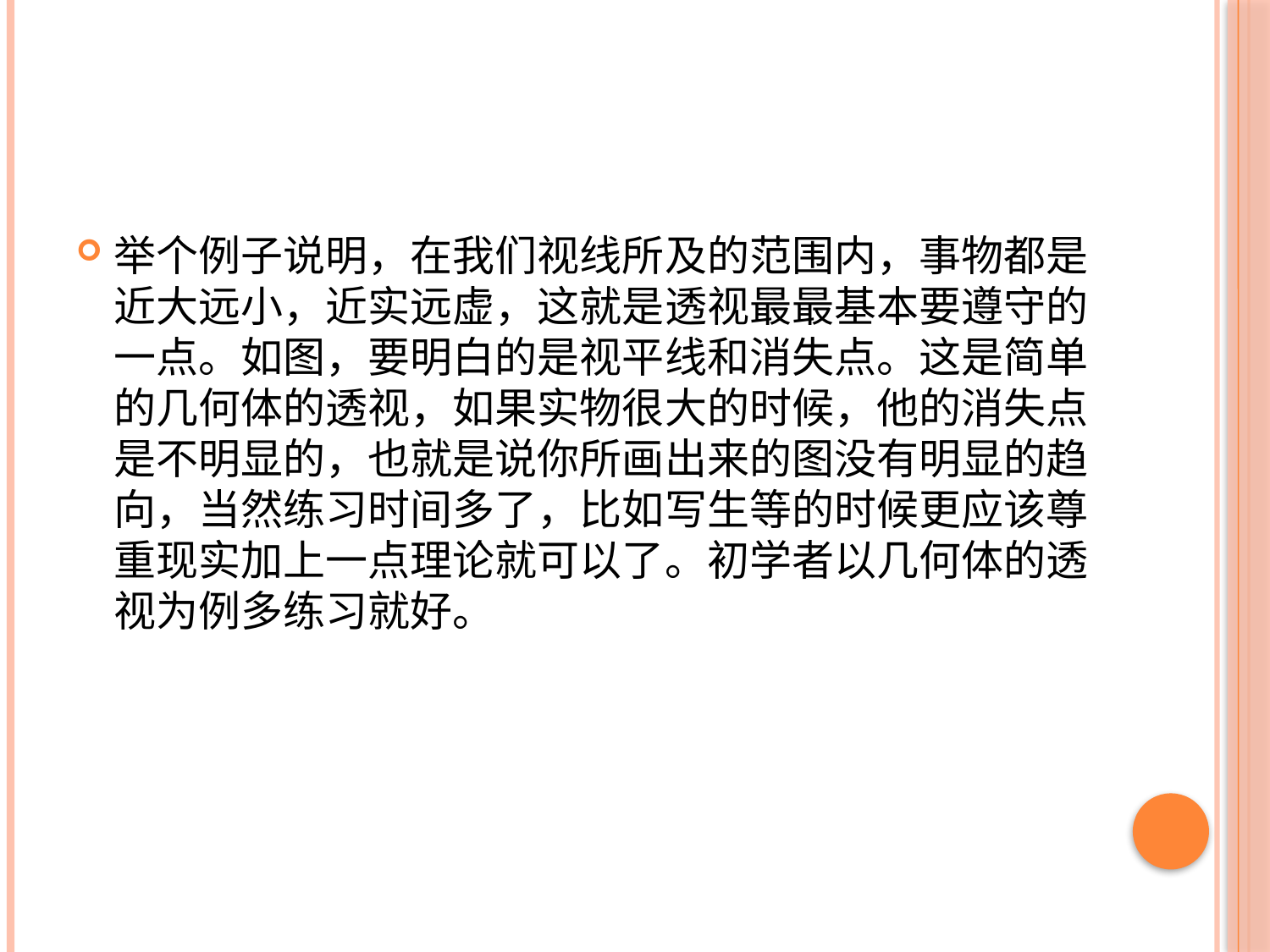

#
举个例子说明，在我们视线所及的范围内，事物都是近大远小，近实远虚，这就是透视最最基本要遵守的一点。如图，要明白的是视平线和消失点。这是简单的几何体的透视，如果实物很大的时候，他的消失点是不明显的，也就是说你所画出来的图没有明显的趋向，当然练习时间多了，比如写生等的时候更应该尊重现实加上一点理论就可以了。初学者以几何体的透视为例多练习就好。